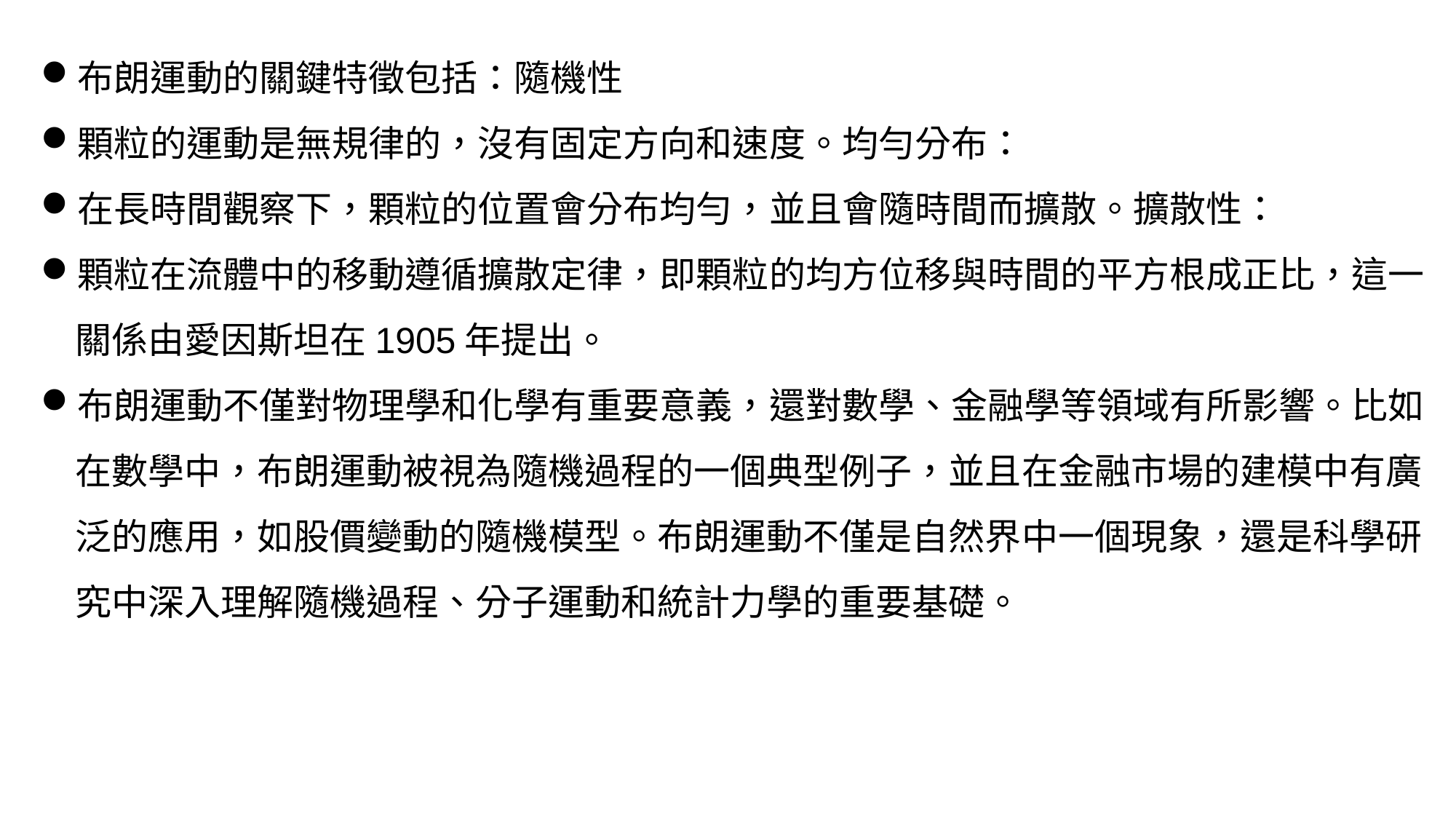

布朗運動的關鍵特徵包括：隨機性
顆粒的運動是無規律的，沒有固定方向和速度。均勻分布：
在長時間觀察下，顆粒的位置會分布均勻，並且會隨時間而擴散。擴散性：
顆粒在流體中的移動遵循擴散定律，即顆粒的均方位移與時間的平方根成正比，這一關係由愛因斯坦在1905年提出。
布朗運動不僅對物理學和化學有重要意義，還對數學、金融學等領域有所影響。比如在數學中，布朗運動被視為隨機過程的一個典型例子，並且在金融市場的建模中有廣泛的應用，如股價變動的隨機模型。布朗運動不僅是自然界中一個現象，還是科學研究中深入理解隨機過程、分子運動和統計力學的重要基礎。